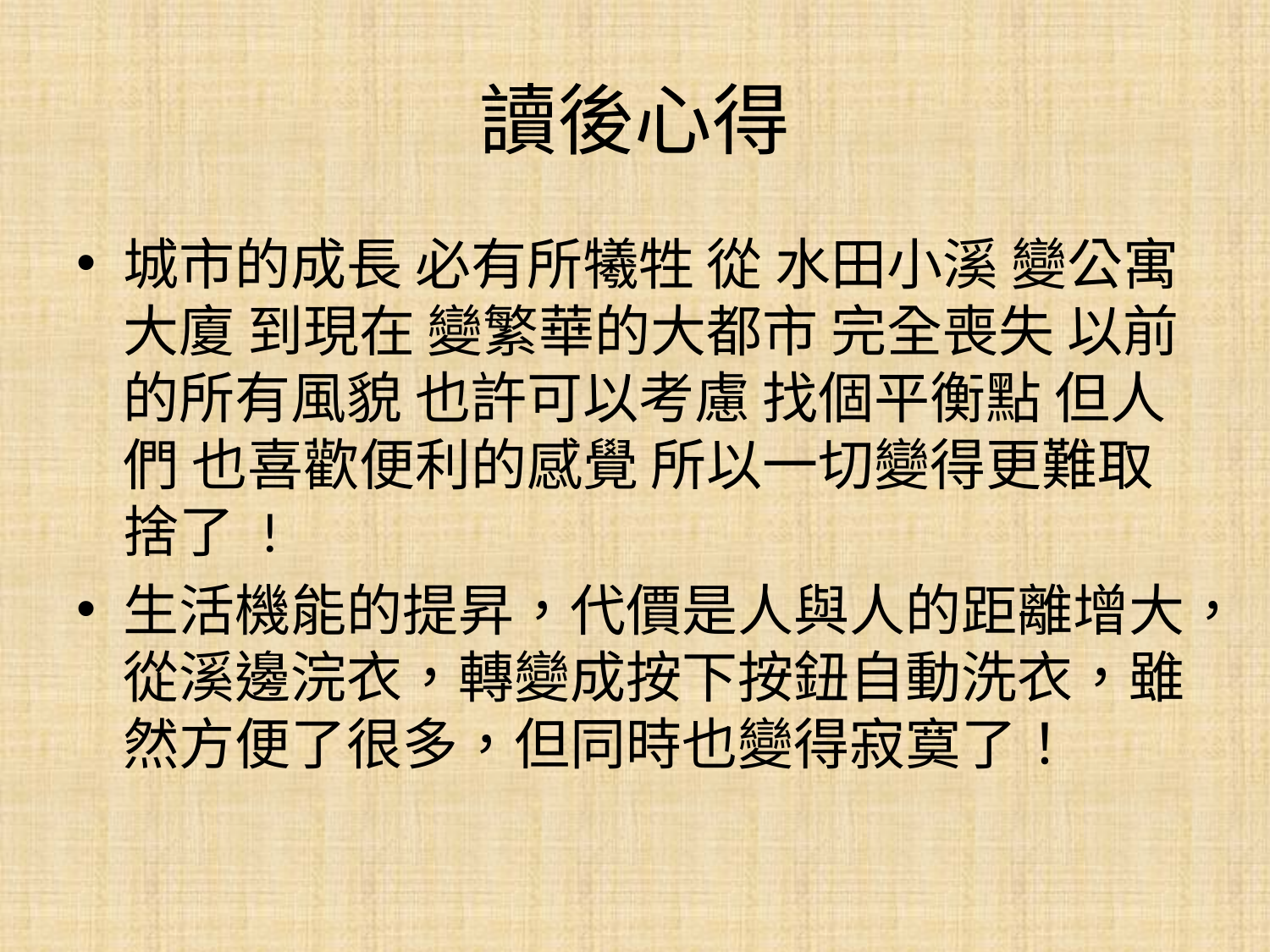

# 讀後心得
城市的成長 必有所犧牲 從 水田小溪 變公寓大廈 到現在 變繁華的大都市 完全喪失 以前的所有風貌 也許可以考慮 找個平衡點 但人們 也喜歡便利的感覺 所以一切變得更難取捨了 !
生活機能的提昇，代價是人與人的距離增大，從溪邊浣衣，轉變成按下按鈕自動洗衣，雖然方便了很多，但同時也變得寂寞了！